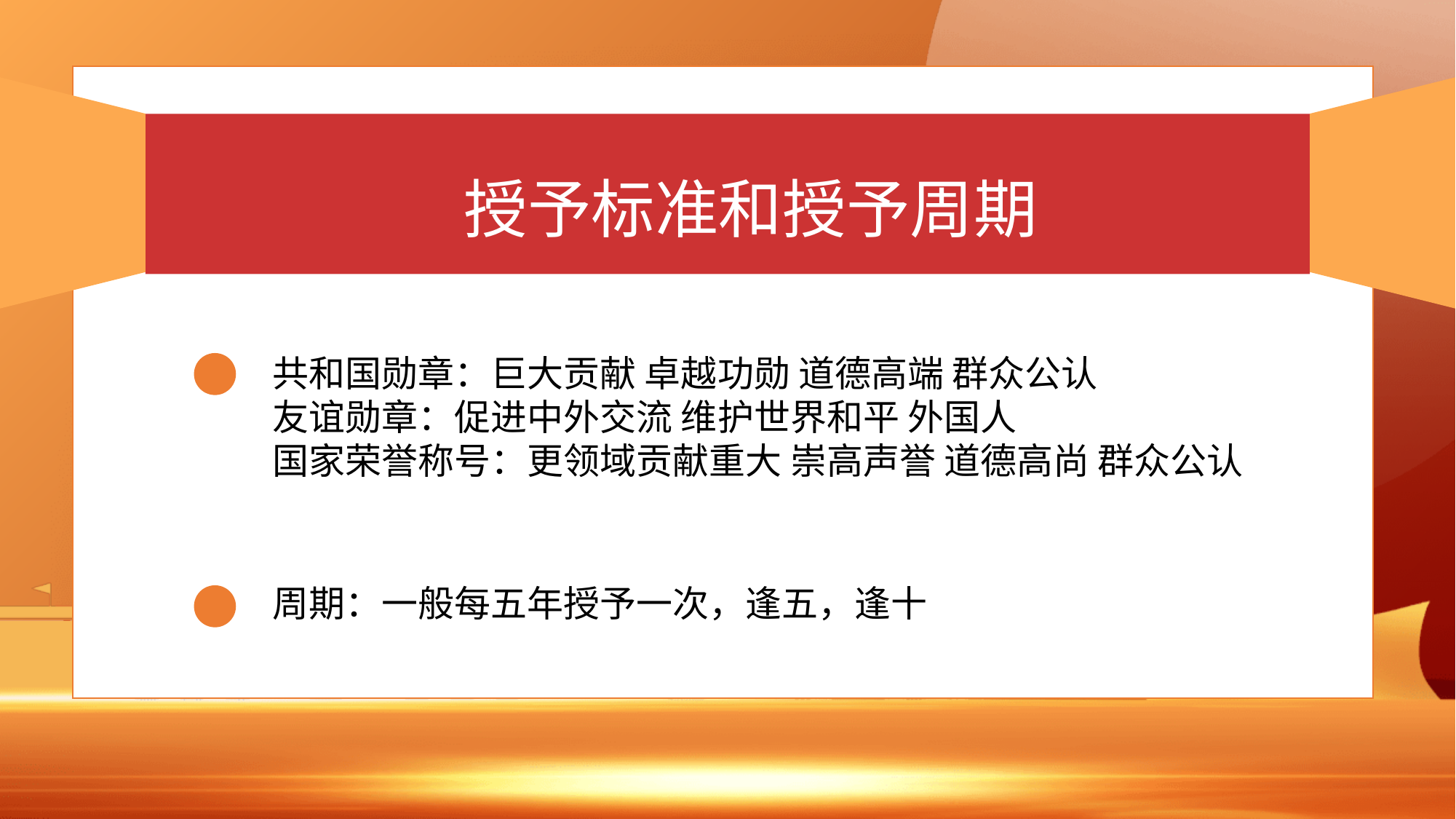

授予标准和授予周期

共和国勋章：巨大贡献 卓越功勋 道德高端 群众公认
友谊勋章：促进中外交流 维护世界和平 外国人
国家荣誉称号：更领域贡献重大 崇高声誉 道德高尚 群众公认

周期：一般每五年授予一次，逢五，逢十